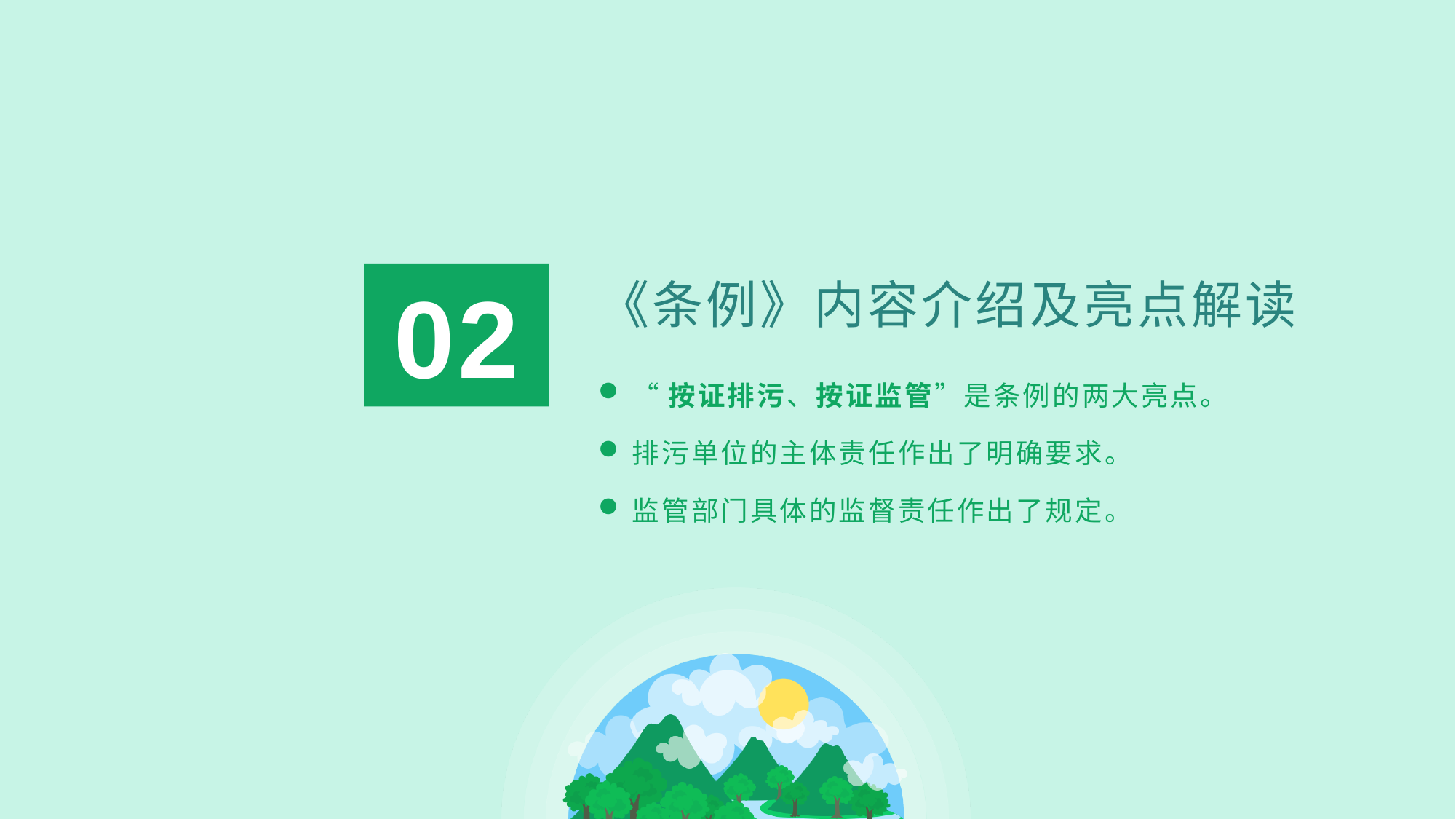

# 《条例》内容介绍及亮点解读
02

“按证排污、按证监管”是条例的两大亮点。
排污单位的主体责任作出了明确要求。
监管部门具体的监督责任作出了规定。